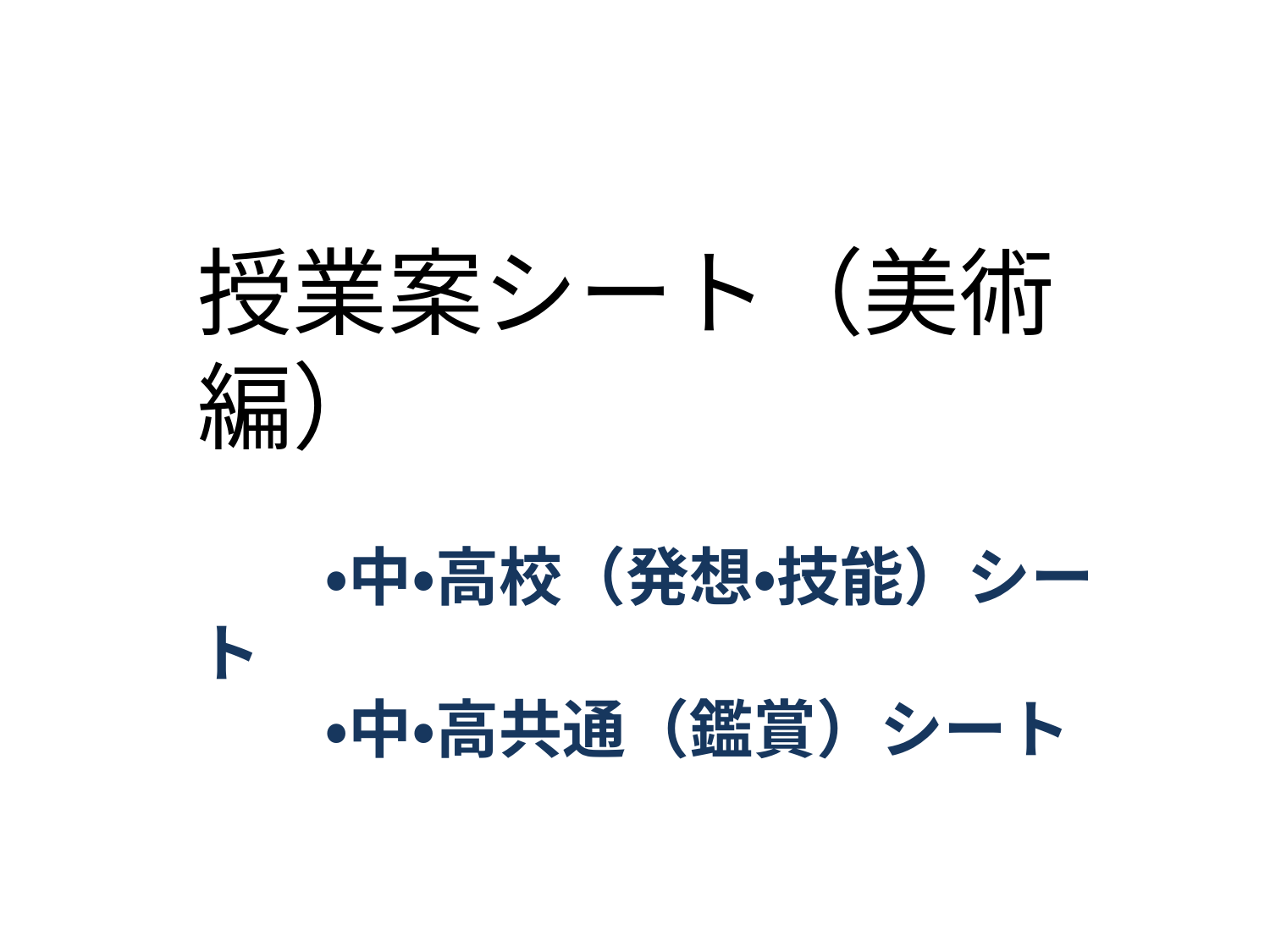

授業案シート（美術編）

　　・中・高校（発想・技能）シート
　　・中・高共通（鑑賞）シート